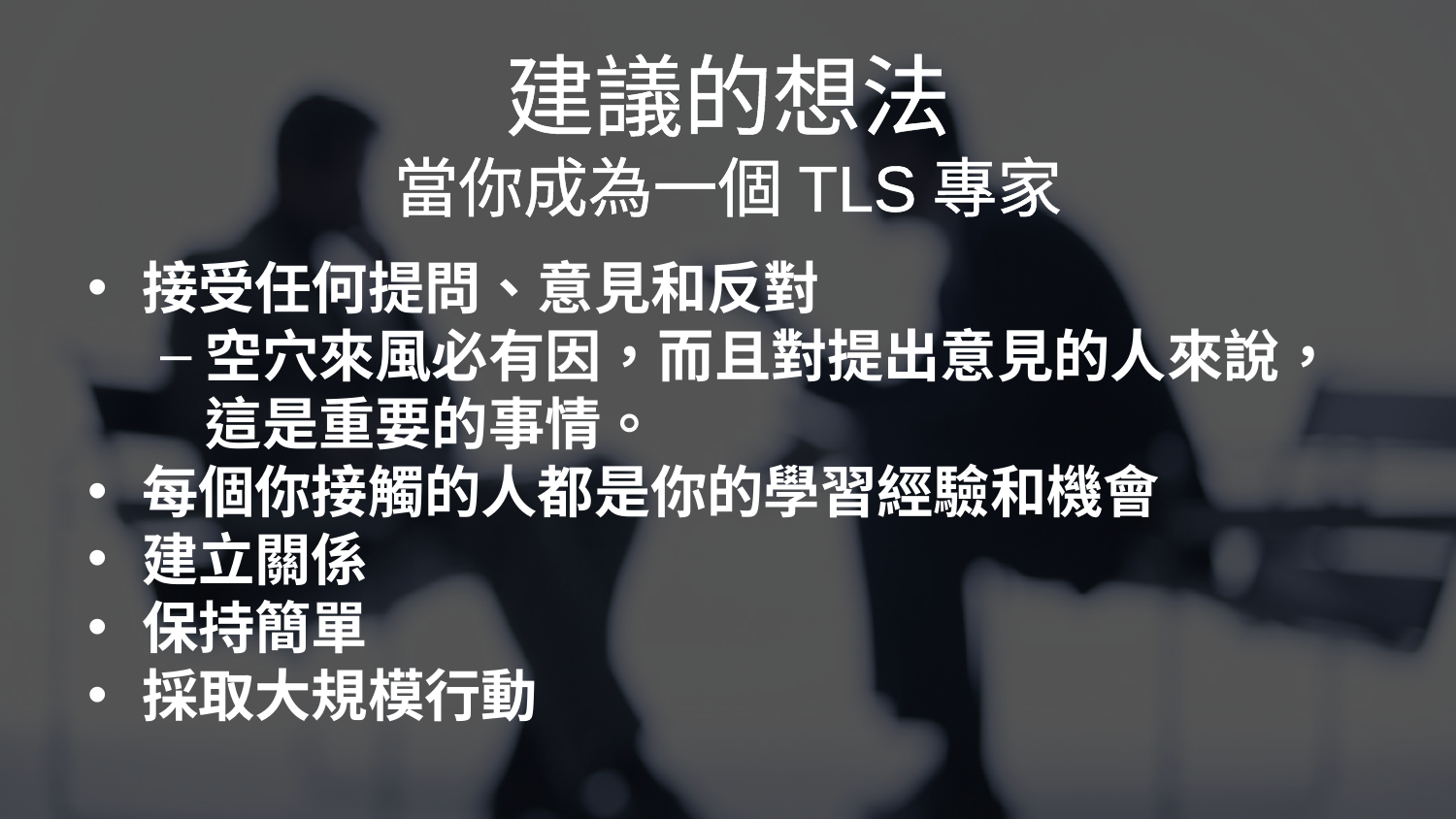

建議的想法
當你成為一個TLS專家
接受任何提問、意見和反對
空穴來風必有因，而且對提出意見的人來說，這是重要的事情。
每個你接觸的人都是你的學習經驗和機會
建立關係
保持簡單
採取大規模行動